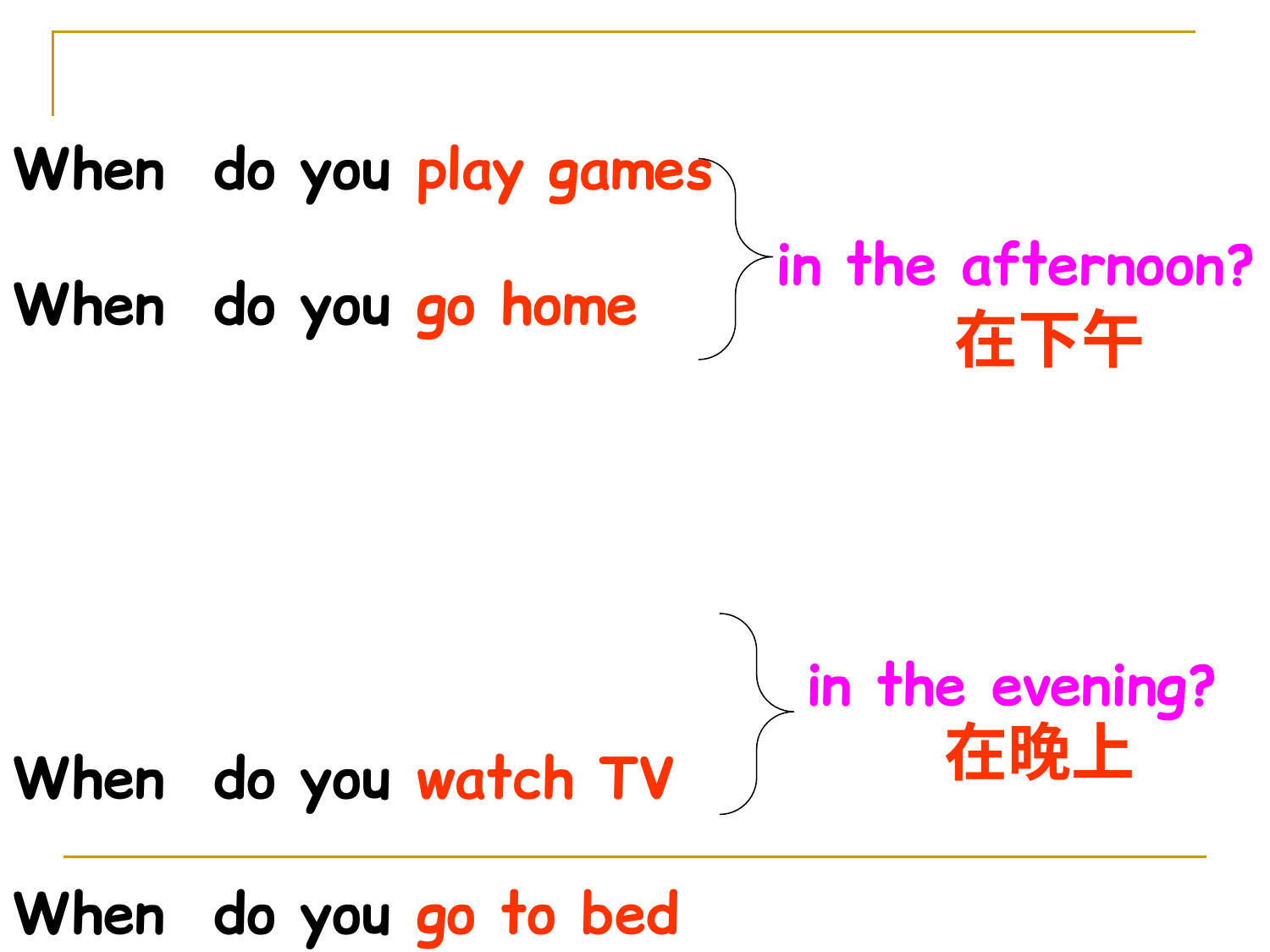

When  do you play games

When  do you go home

When  do you watch TV

When  do you go to bed

in the afternoon?
在下午

in the evening?
在晚上